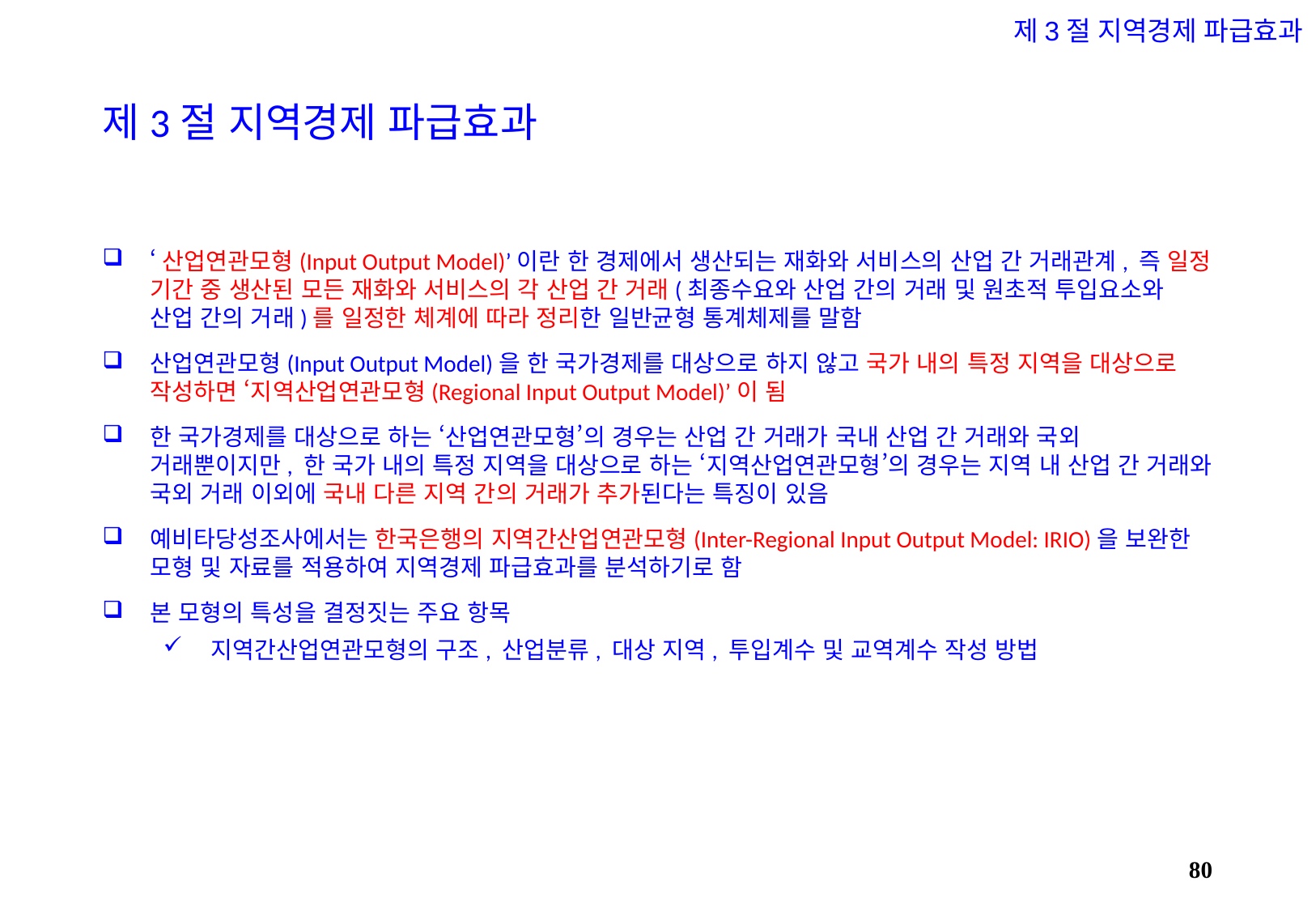

제3절 지역경제 파급효과

# 제3절 지역경제 파급효과
‘산업연관모형(Input Output Model)’이란 한 경제에서 생산되는 재화와 서비스의 산업 간 거래관계, 즉 일정 기간 중 생산된 모든 재화와 서비스의 각 산업 간 거래(최종수요와 산업 간의 거래 및 원초적 투입요소와 산업 간의 거래)를 일정한 체계에 따라 정리한 일반균형 통계체제를 말함
산업연관모형(Input Output Model)을 한 국가경제를 대상으로 하지 않고 국가 내의 특정 지역을 대상으로 작성하면 ‘지역산업연관모형(Regional Input Output Model)’이 됨
한 국가경제를 대상으로 하는 ‘산업연관모형’의 경우는 산업 간 거래가 국내 산업 간 거래와 국외 거래뿐이지만, 한 국가 내의 특정 지역을 대상으로 하는 ‘지역산업연관모형’의 경우는 지역 내 산업 간 거래와 국외 거래 이외에 국내 다른 지역 간의 거래가 추가된다는 특징이 있음
예비타당성조사에서는 한국은행의 지역간산업연관모형(Inter-Regional Input Output Model: IRIO)을 보완한 모형 및 자료를 적용하여 지역경제 파급효과를 분석하기로 함
본 모형의 특성을 결정짓는 주요 항목
지역간산업연관모형의 구조, 산업분류, 대상 지역, 투입계수 및 교역계수 작성 방법

80